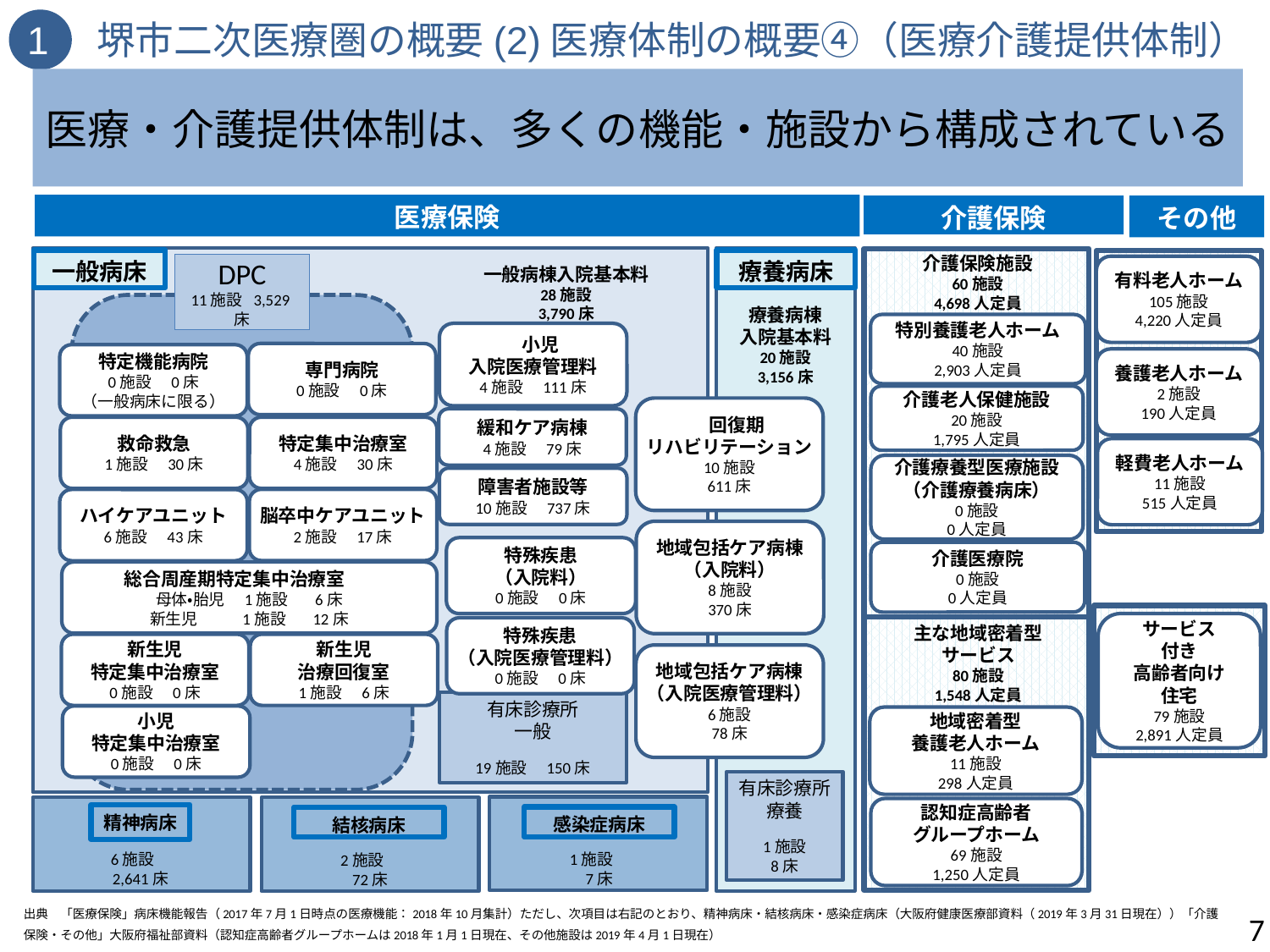

1　堺市二次医療圏の概要(2)医療体制の概要④（医療介護提供体制）
医療・介護提供体制は、多くの機能・施設から構成されている
医療保険
その他
介護保険
介護保険施設
60施設
4,698人定員

特別養護老人ホーム
40施設
2,903人定員
介護老人保健施設
20施設
1,795人定員
介護療養型医療施設
（介護療養病床）
0施設
0人定員
主な地域密着型サービス
80施設
1,548人定員

地域密着型
養護老人ホーム
11施設
298人定員
認知症高齢者
グループホーム
69施設
1,250人定員

一般病床
療養病床
DPC
11施設  3,529床

一般病棟入院基本料
28施設
3,790床
療養病棟
入院基本料
20施設
3,156床
　小児
入院医療管理料
4施設　111床
   回復期
リハビリテーション
10施設
611床
緩和ケア病棟
4施設　79床
障害者施設等
10施設　737床
地域包括ケア病棟
（入院料）
8施設
370床
地域包括ケア病棟
（入院医療管理料）
6施設
78床
有床診療所
一般

19施設　150床
有床診療所
療養

1施設
8床

感染症病床
1施設
7床

精神病床
6施設
2,641床

結核病床
2施設
72床

有料老人ホーム
105施設
4,220人定員
養護老人ホーム
2施設
190人定員
軽費老人ホーム
11施設
515人定員
専門病院
0施設　0床
特定機能病院
0施設　0床
（一般病床に限る）
救命救急
1施設　30床
特定集中治療室
4施設　30床
脳卒中ケアユニット
2施設　17床
ハイケアユニット
6施設　43床
総合周産期特定集中治療室
母体・胎児　1施設  　6床
新生児　       1施設　  12床
新生児
治療回復室
1施設　6床
新生児
特定集中治療室
0施設　0床
小児
特定集中治療室
0施設　0床
特殊疾患
（入院料）
0施設　0床
介護医療院
0施設
0人定員

サービス
付き
高齢者向け
住宅
79施設
2,891人定員
特殊疾患
（入院医療管理料）
0施設　0床
出典　「医療保険」病床機能報告（2017年7月1日時点の医療機能：2018年10月集計）ただし、次項目は右記のとおり、精神病床・結核病床・感染症病床（大阪府健康医療部資料（2019年3月31日現在））「介護保険・その他」大阪府福祉部資料（認知症高齢者グループホームは2018年1月1日現在、その他施設は2019年4月1日現在）
7